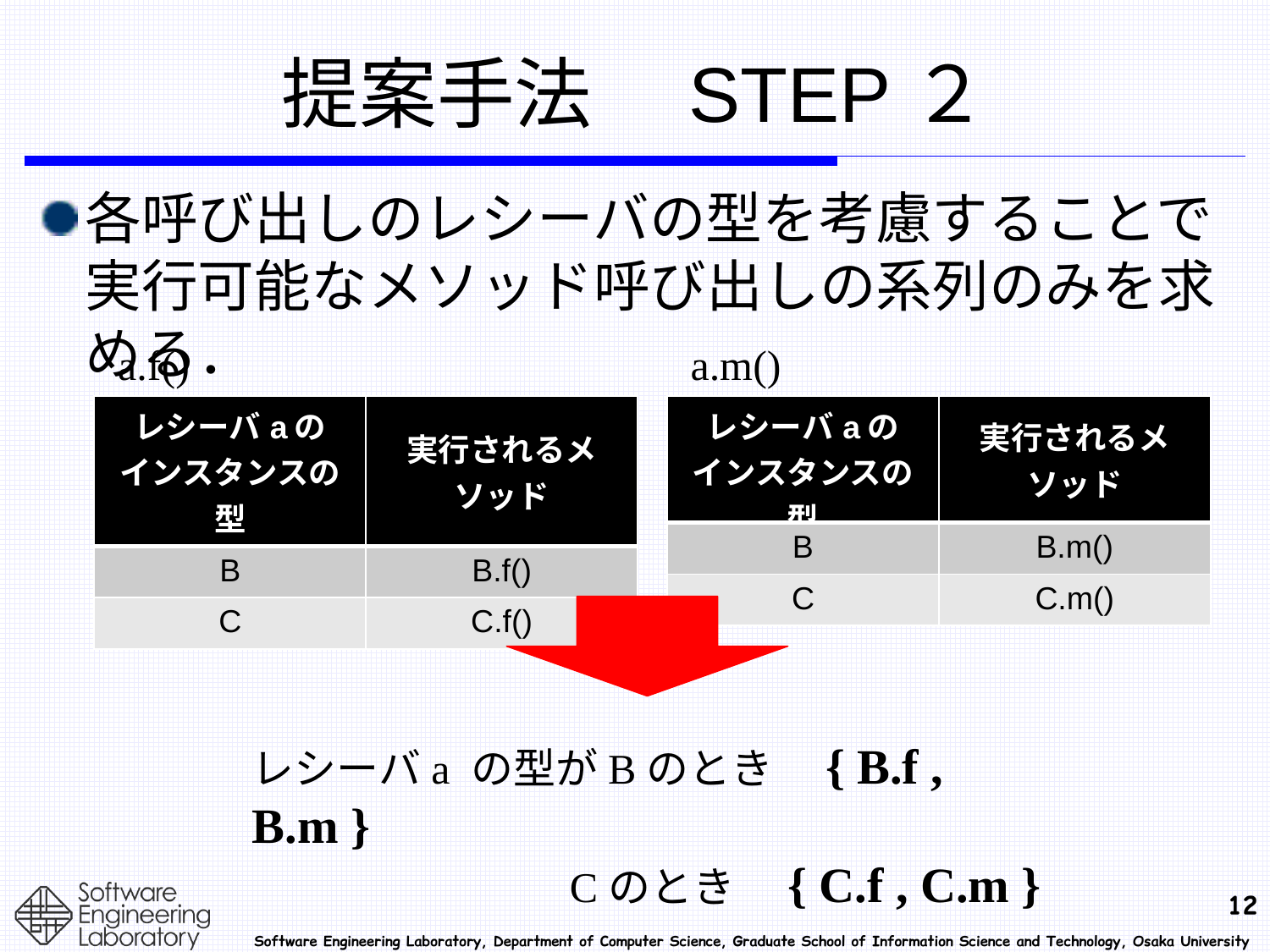

# 提案手法　STEP２
各呼び出しのレシーバの型を考慮することで実行可能なメソッド呼び出しの系列のみを求める．
 a.f()
 a.m()
| レシーバaの インスタンスの型 | 実行されるメソッド |
| --- | --- |
| B | B.f() |
| C | C.f() |
| レシーバaの インスタンスの型 | 実行されるメソッド |
| --- | --- |
| B | B.m() |
| C | C.m() |

レシーバa の型がBのとき　{ B.f , B.m }
                              Cのとき　{ C.f , C.m }